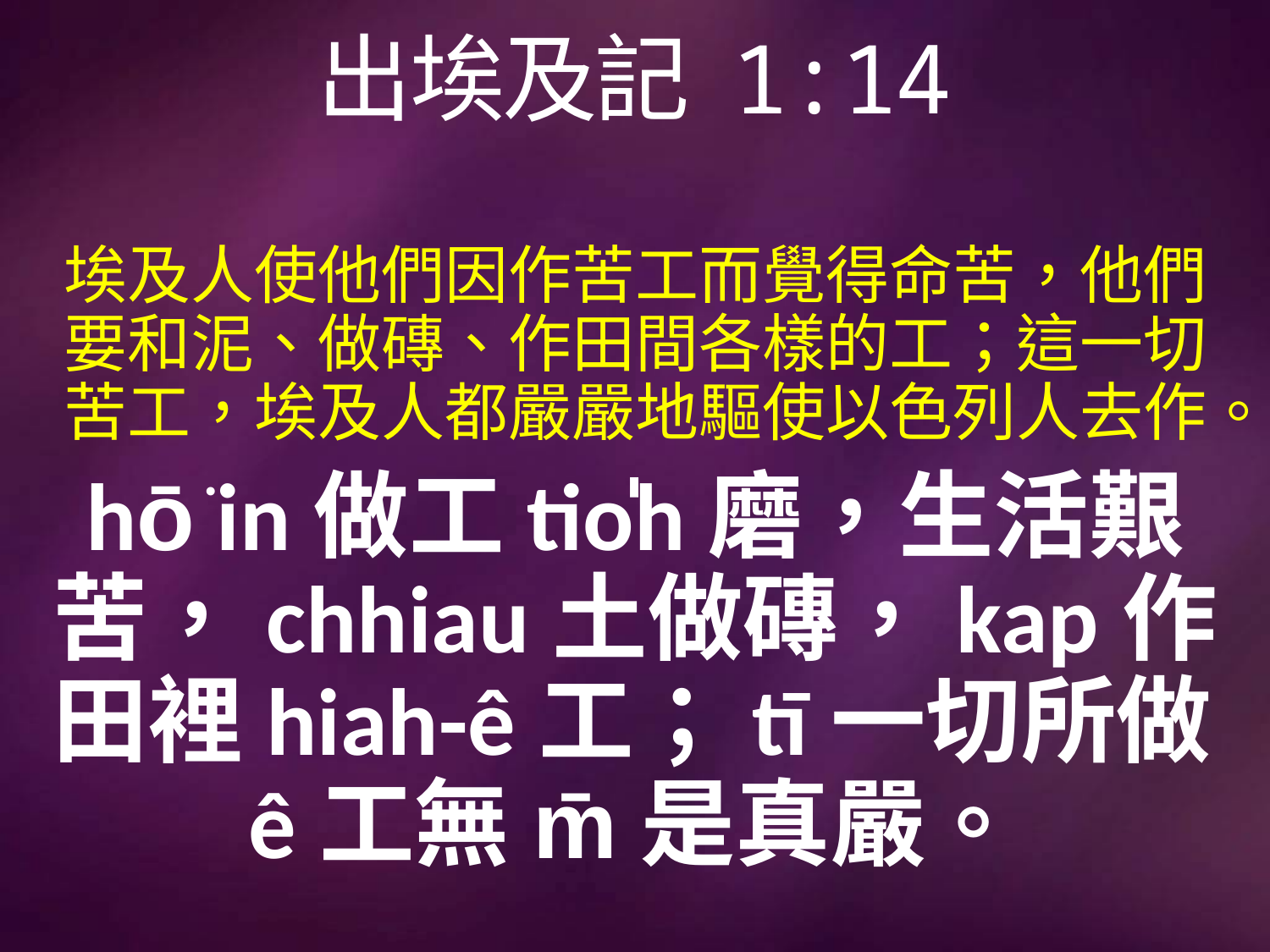

# 出埃及記 1:14
埃及人使他們因作苦工而覺得命苦，他們要和泥、做磚、作田間各樣的工；這一切苦工，埃及人都嚴嚴地驅使以色列人去作。
hō͘ in做工tio̍h磨，生活艱苦，chhiau土做磚，kap作田裡hiah-ê工；tī一切所做ê工無m̄是真嚴。